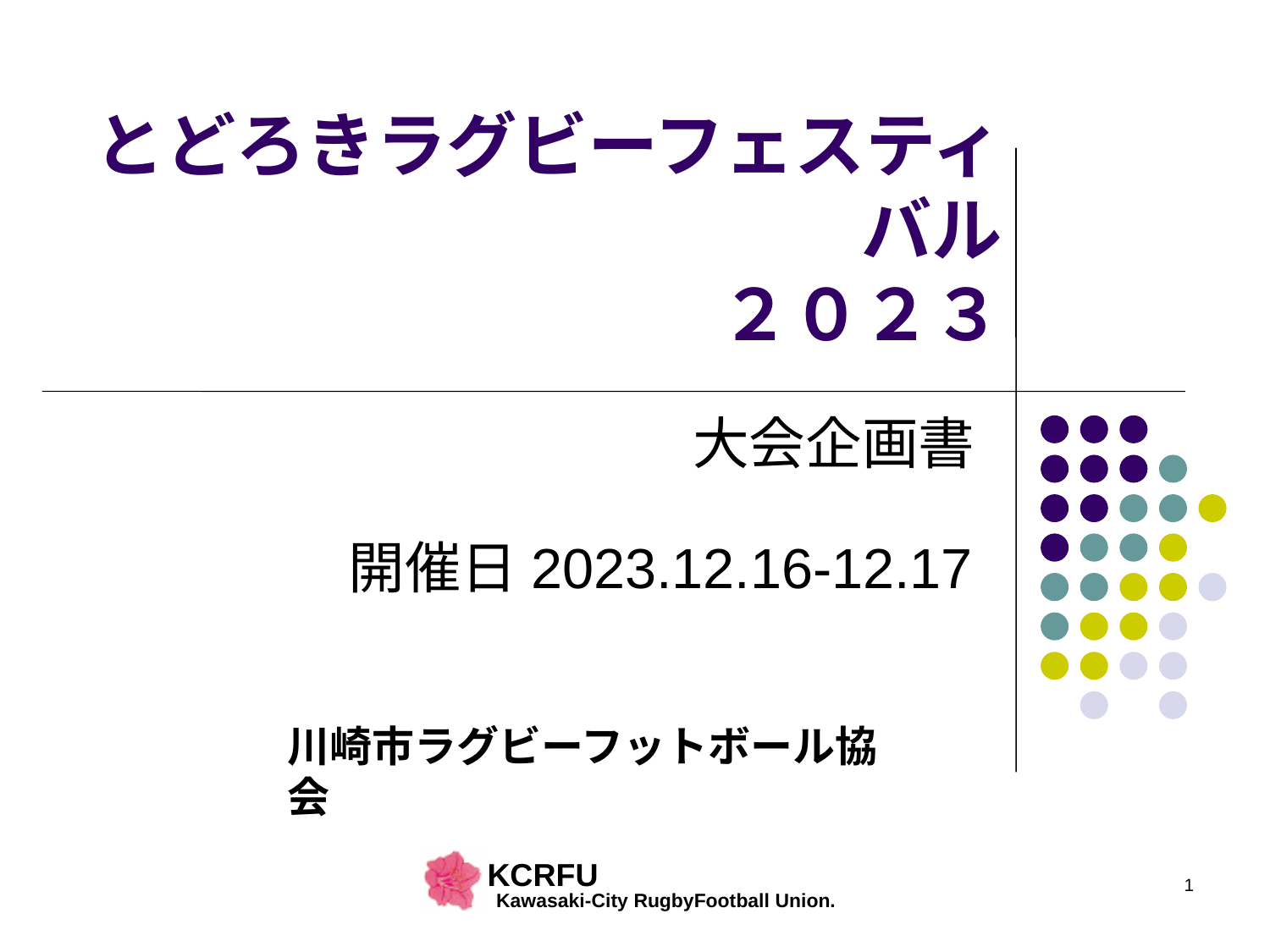

# とどろきラグビーフェスティバル ２０２３
大会企画書

開催日2023.12.16-12.17

川崎市ラグビーフットボール協会
1